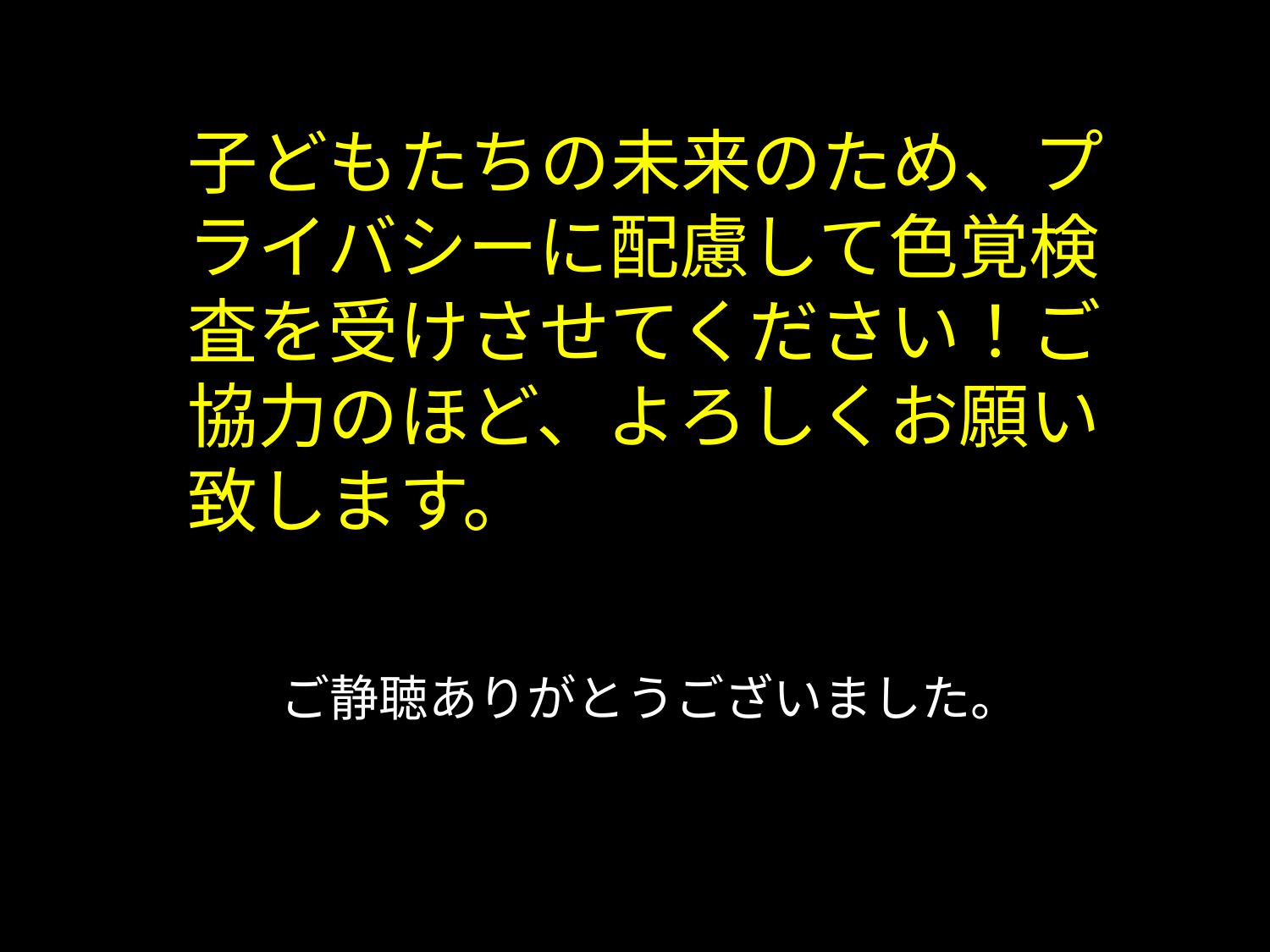

子どもたちの未来のため、プライバシーに配慮して色覚検査を受けさせてください！ご協力のほど、よろしくお願い致します。
ご静聴ありがとうございました。